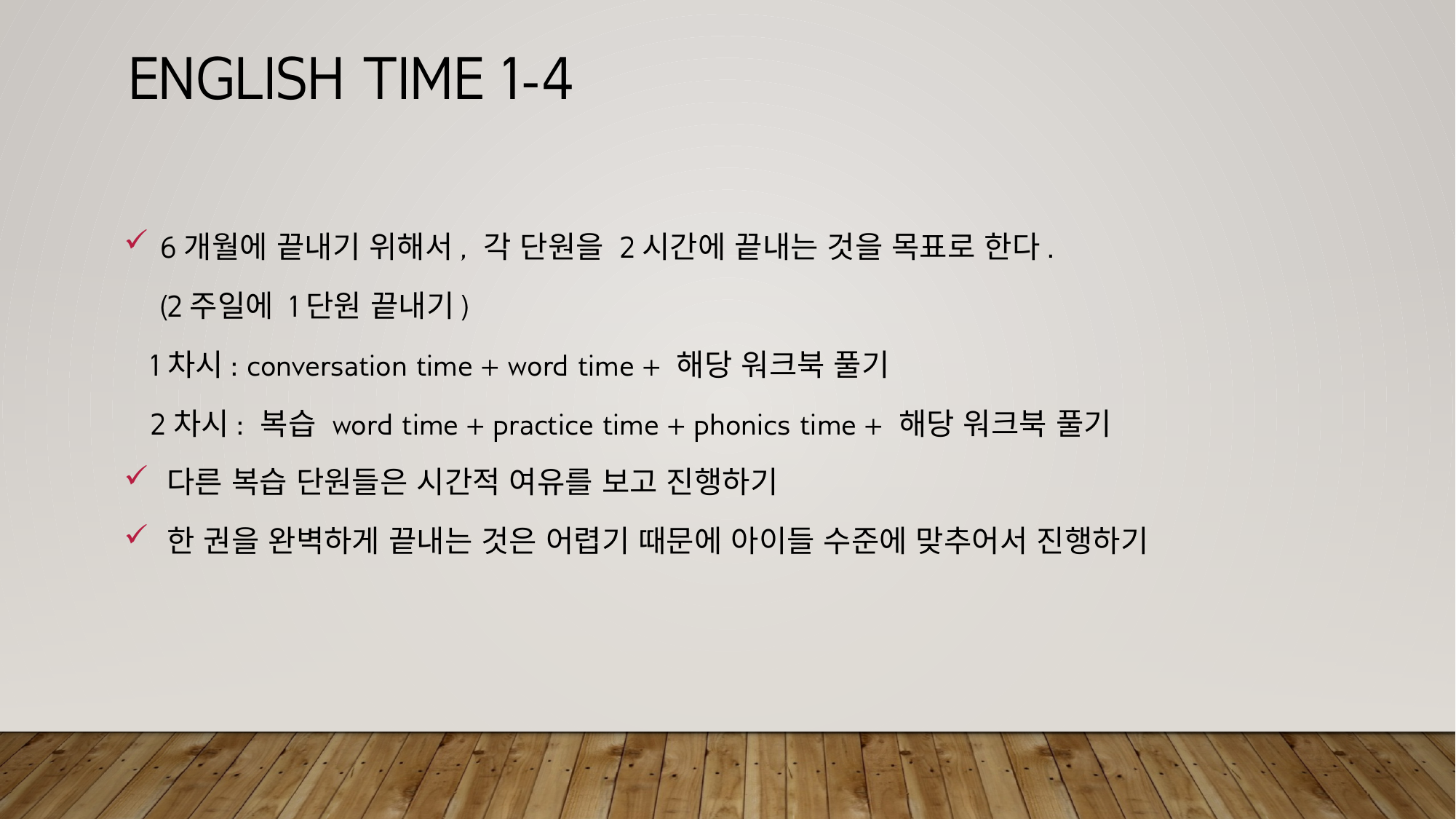

# English Time 1-4
 6개월에 끝내기 위해서, 각 단원을 2시간에 끝내는 것을 목표로 한다.
    (2주일에 1단원 끝내기)
   1차시: conversation time + word time + 해당 워크북 풀기
   2차시: 복습 word time + practice time + phonics time + 해당 워크북 풀기
 다른 복습 단원들은 시간적 여유를 보고 진행하기
 한 권을 완벽하게 끝내는 것은 어렵기 때문에 아이들 수준에 맞추어서 진행하기